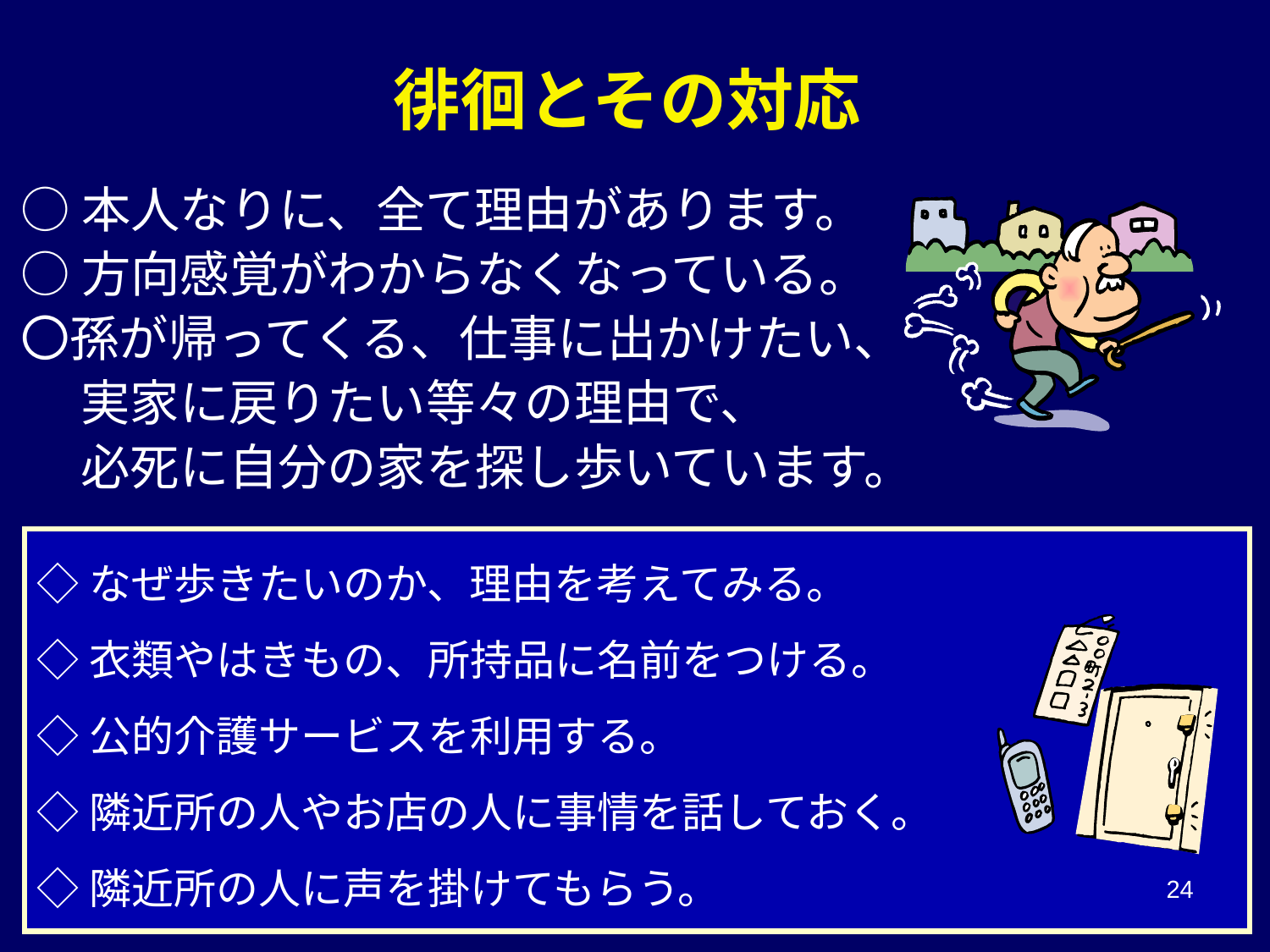

○本人なりに、全て理由があります。
○方向感覚がわからなくなっている。
〇孫が帰ってくる、仕事に出かけたい、
　 実家に戻りたい等々の理由で、
　 必死に自分の家を探し歩いています。

◇なぜ歩きたいのか、理由を考えてみる。

◇衣類やはきもの、所持品に名前をつける。

◇公的介護サービスを利用する。

◇隣近所の人やお店の人に事情を話しておく。

◇隣近所の人に声を掛けてもらう。

徘徊とその対応
24